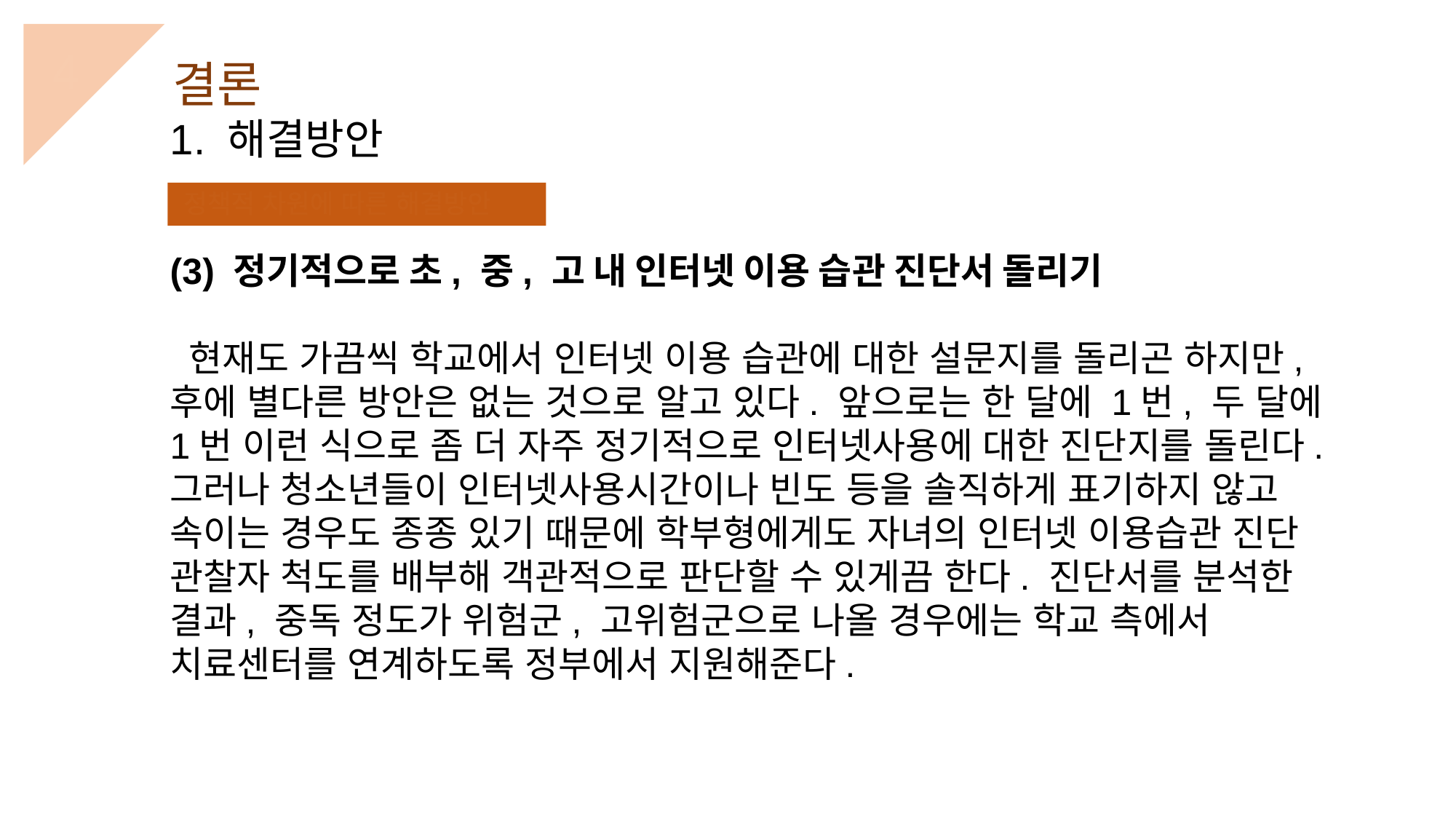

4
결론
1. 해결방안
 정책적 차원에 따른 해결방안

(3) 정기적으로 초, 중, 고 내 인터넷 이용 습관 진단서 돌리기

 현재도 가끔씩 학교에서 인터넷 이용 습관에 대한 설문지를 돌리곤 하지만, 후에 별다른 방안은 없는 것으로 알고 있다. 앞으로는 한 달에 1번, 두 달에 1번 이런 식으로 좀 더 자주 정기적으로 인터넷사용에 대한 진단지를 돌린다. 그러나 청소년들이 인터넷사용시간이나 빈도 등을 솔직하게 표기하지 않고 속이는 경우도 종종 있기 때문에 학부형에게도 자녀의 인터넷 이용습관 진단 관찰자 척도를 배부해 객관적으로 판단할 수 있게끔 한다. 진단서를 분석한 결과, 중독 정도가 위험군, 고위험군으로 나올 경우에는 학교 측에서 치료센터를 연계하도록 정부에서 지원해준다.

충동조절장애